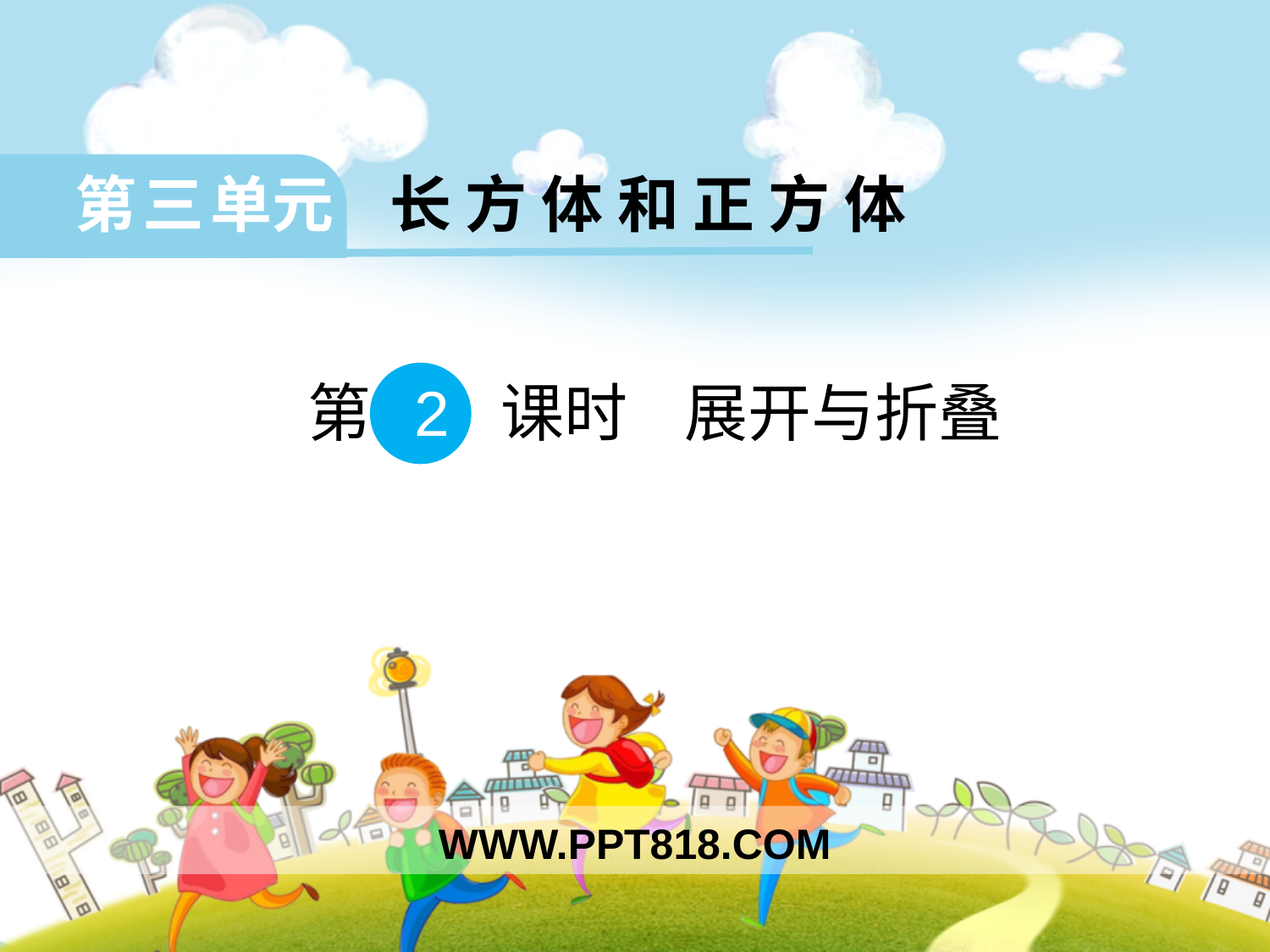

第 三 单元    长 方 体 和 正 方 体

  第  2  课时    展开与折叠
WWW.PPT818.COM